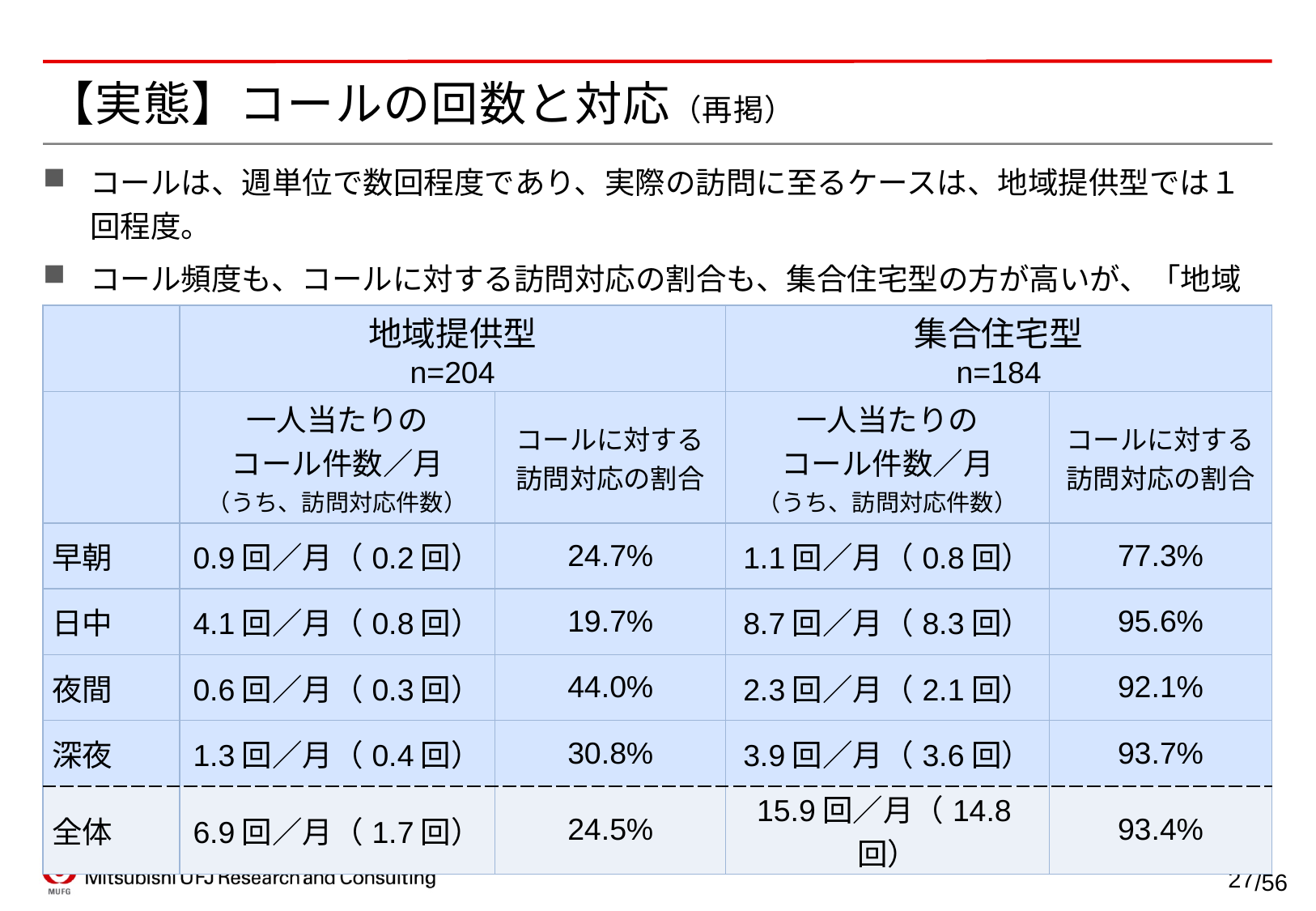

# 【実態】コールの回数と対応（再掲）
コールは、週単位で数回程度であり、実際の訪問に至るケースは、地域提供型では１回程度。
コール頻度も、コールに対する訪問対応の割合も、集合住宅型の方が高いが、「地域提供型」と「集合住宅型」では「コール」の持つ意味が異なる点に留意が必要である。

|  | 地域提供型 n=204 |  | 集合住宅型 n=184 |  |
| --- | --- | --- | --- | --- |
|  | 一人当たりの コール件数／月 （うち、訪問対応件数） | コールに対する 訪問対応の割合 | 一人当たりの コール件数／月 （うち、訪問対応件数） | コールに対する 訪問対応の割合 |
| 早朝 | 0.9回／月（0.2回） | 24.7% | 1.1回／月（0.8回） | 77.3% |
| 日中 | 4.1回／月（0.8回） | 19.7% | 8.7回／月（8.3回） | 95.6% |
| 夜間 | 0.6回／月（0.3回） | 44.0% | 2.3回／月（2.1回） | 92.1% |
| 深夜 | 1.3回／月（0.4回） | 30.8% | 3.9回／月（3.6回） | 93.7% |
| 全体 | 6.9回／月（1.7回） | 24.5% | 15.9回／月（14.8回） | 93.4% |